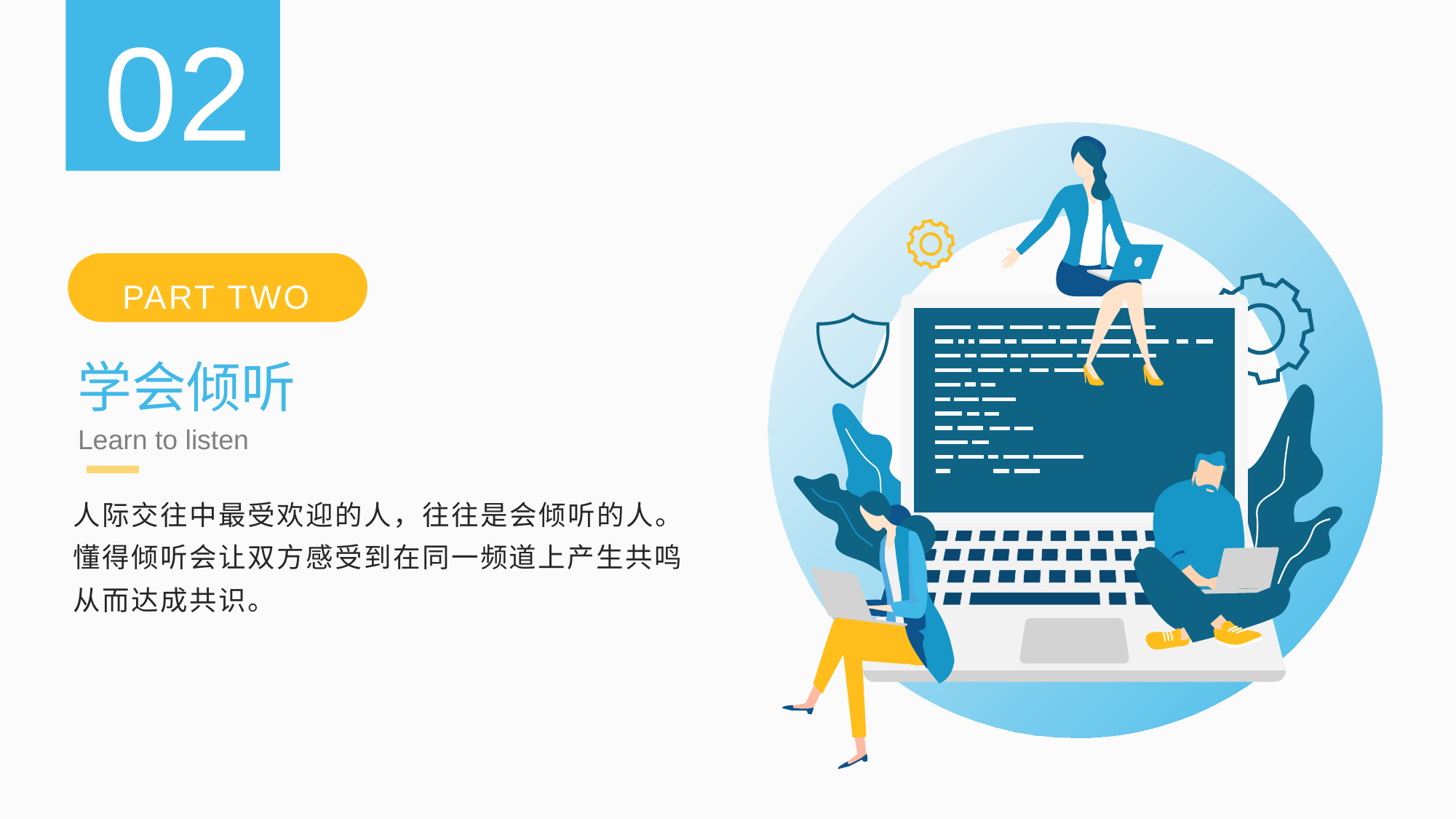

02
PART TWO
学会倾听
Learn to listen
人际交往中最受欢迎的人，往往是会倾听的人。懂得倾听会让双方感受到在同一频道上产生共鸣从而达成共识。